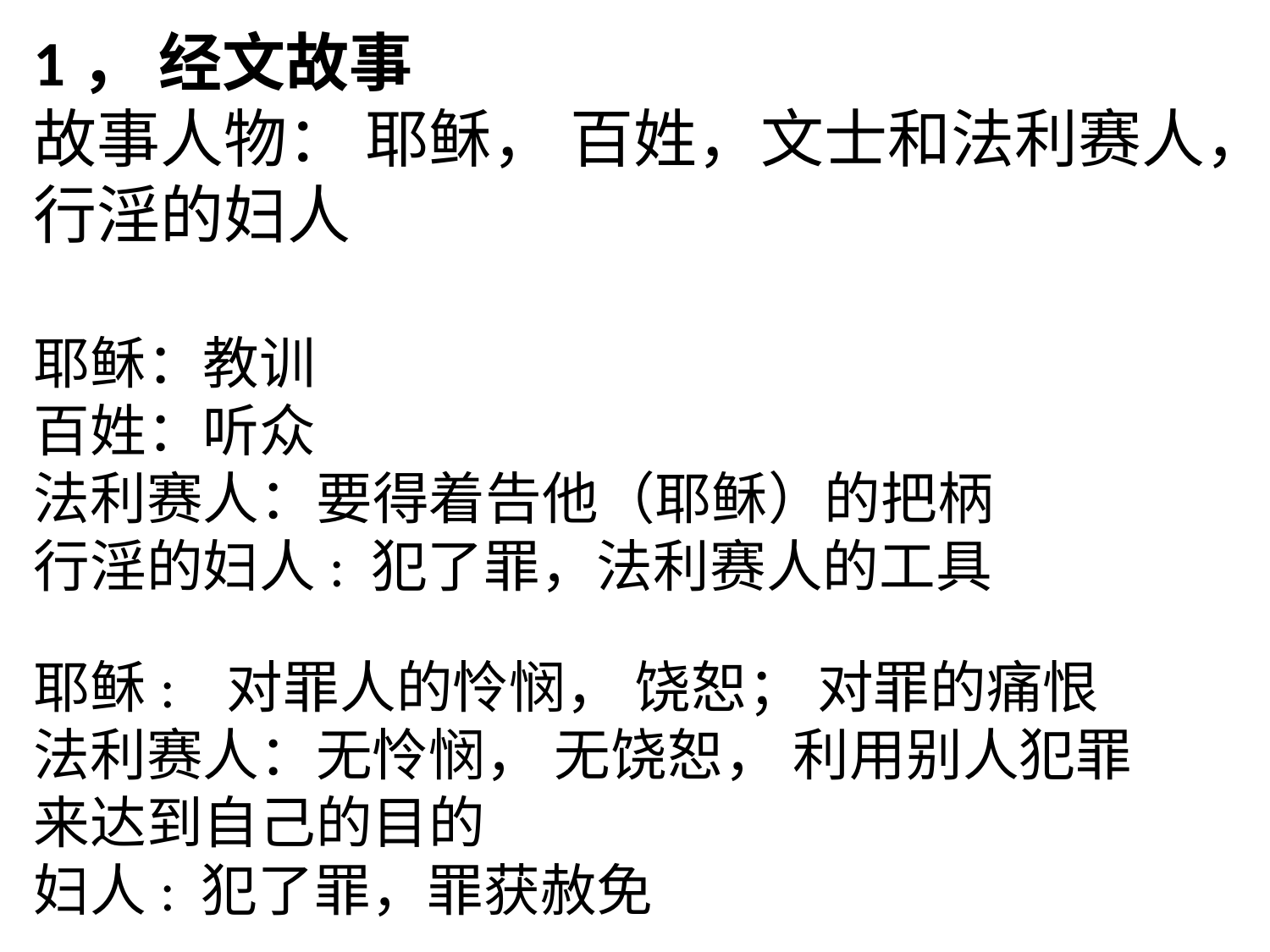

1， 经文故事
故事人物： 耶稣， 百姓，文士和法利赛人，行淫的妇人

耶稣：教训
百姓：听众
法利赛人：要得着告他（耶稣）的把柄
行淫的妇人: 犯了罪，法利赛人的工具

耶稣:   对罪人的怜悯， 饶恕； 对罪的痛恨
法利赛人：无怜悯， 无饶恕， 利用别人犯罪来达到自己的目的
妇人: 犯了罪，罪获赦免